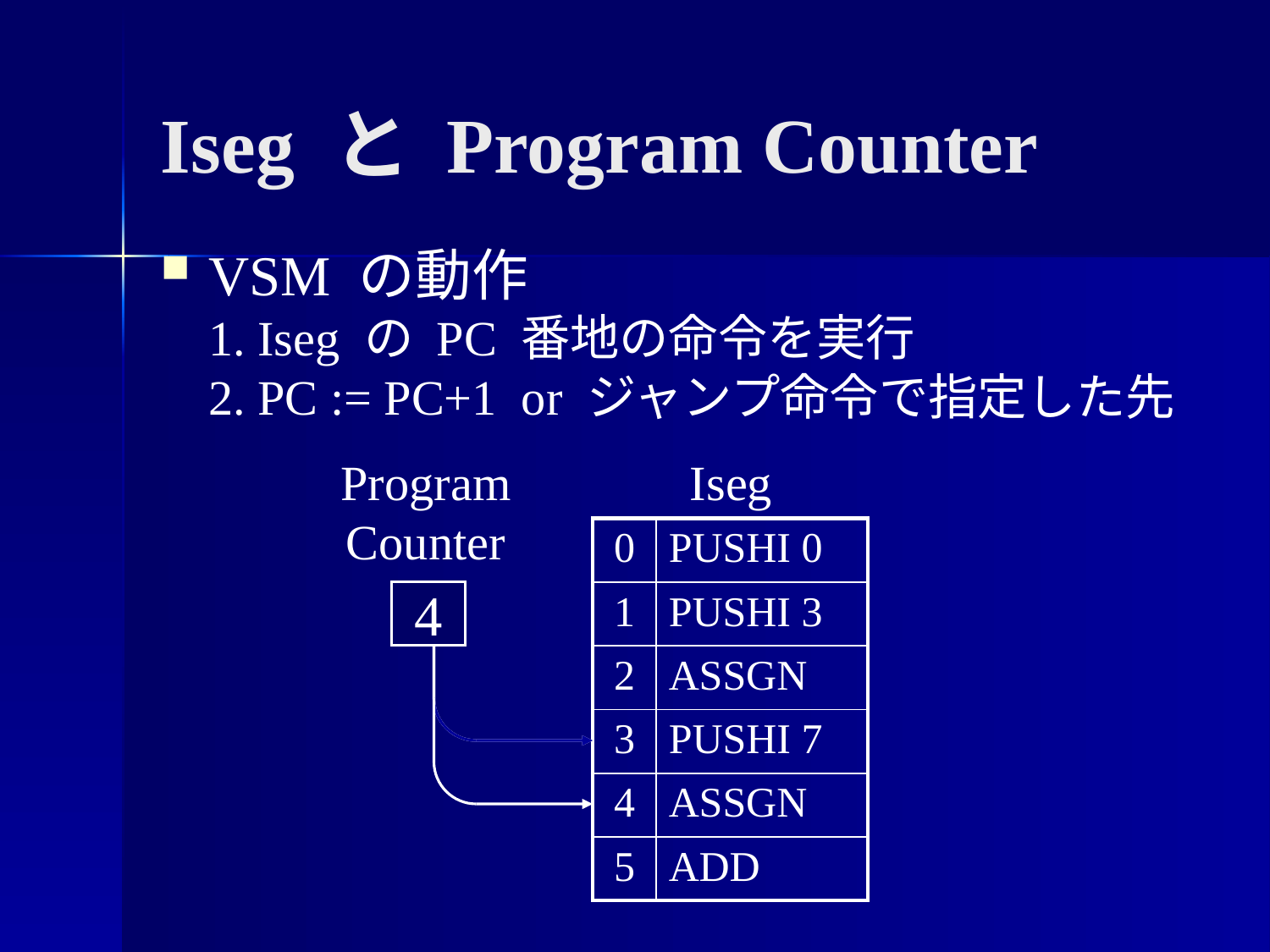

# Iseg と Program Counter
VSM の動作
	1. Iseg の PC 番地の命令を実行
	2. PC := PC+1  or ジャンプ命令で指定した先
Program
Counter
Iseg
| 0 | PUSHI 0 |
| --- | --- |
| 1 | PUSHI 3 |
| 2 | ASSGN |
| 3 | PUSHI 7 |
| 4 | ASSGN |
| 5 | ADD |
3
4